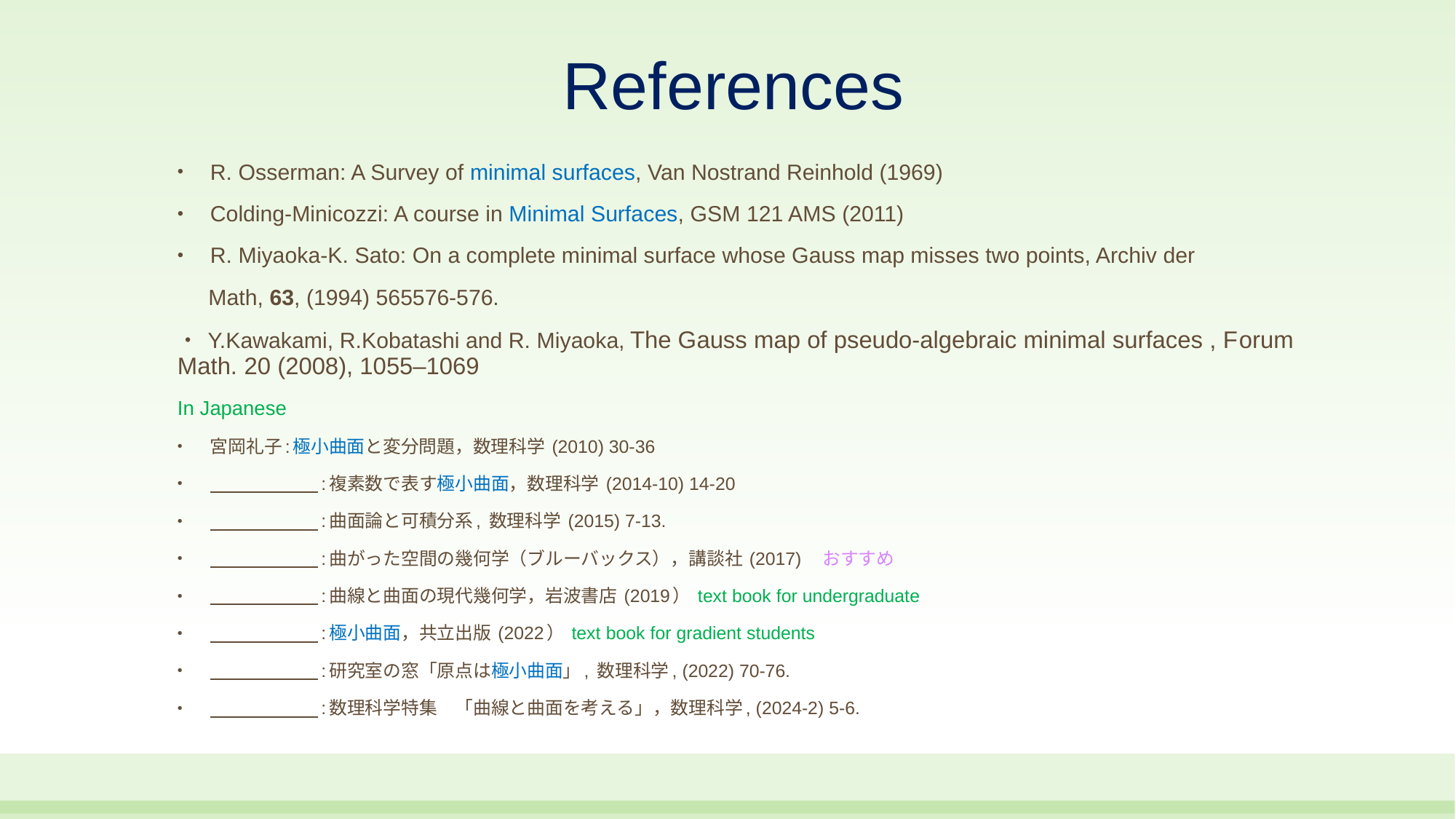

# References
R. Osserman: A Survey of minimal surfaces, Van Nostrand Reinhold (1969)
Colding-Minicozzi: A course in Minimal Surfaces, GSM 121 AMS (2011)
R. Miyaoka-K. Sato: On a complete minimal surface whose Gauss map misses two points, Archiv der
     Math, 63, (1994) 565576-576.
・ Y.Kawakami, R.Kobatashi and R. Miyaoka, The Gauss map of pseudo-algebraic minimal surfaces , Forum Math. 20 (2008), 1055–1069
In Japanese
宮岡礼子:極小曲面と変分問題，数理科学 (2010) 30-36
　　　　　　:複素数で表す極小曲面，数理科学 (2014-10) 14-20
　　　　　　:曲面論と可積分系, 数理科学 (2015) 7-13.
　　　　　　:曲がった空間の幾何学（ブルーバックス），講談社 (2017)　おすすめ
　　　　　　:曲線と曲面の現代幾何学，岩波書店 (2019） text book for undergraduate
　　　　　　:極小曲面，共立出版 (2022） text book for gradient students
　　　　　　:研究室の窓「原点は極小曲面」, 数理科学, (2022) 70-76.
　　　　　　:数理科学特集　「曲線と曲面を考える」，数理科学, (2024-2) 5-6.